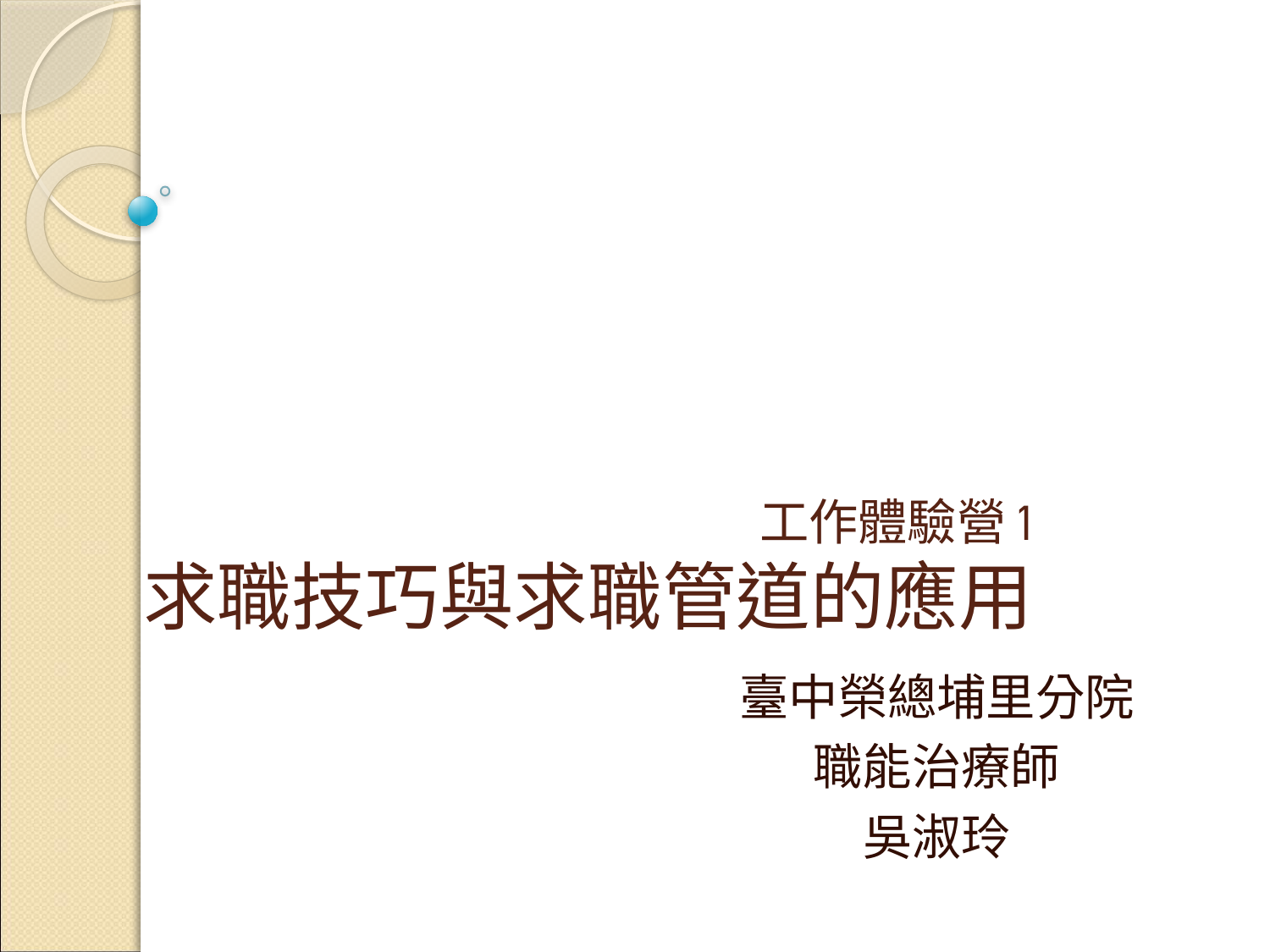

# 工作體驗營1 求職技巧與求職管道的應用
臺中榮總埔里分院
職能治療師
吳淑玲